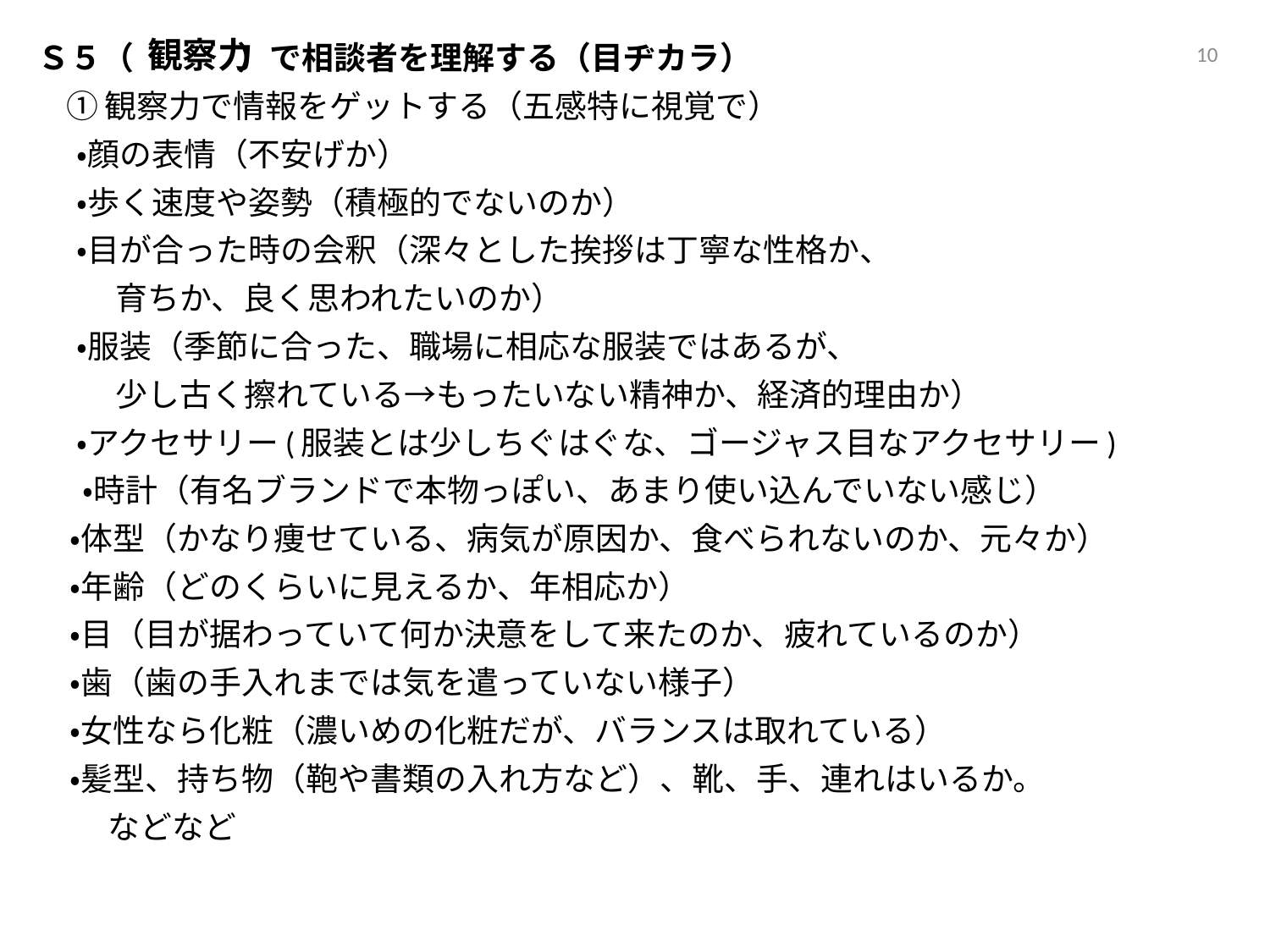

観察力
10
Ｓ５（ 　　　）で相談者を理解する（目ヂカラ）
    ①観察力で情報をゲットする（五感特に視覚で）
　 ・顔の表情（不安げか）
　 ・歩く速度や姿勢（積極的でないのか）
　 ・目が合った時の会釈（深々とした挨拶は丁寧な性格か、
          育ちか、良く思われたいのか）
　 ・服装（季節に合った、職場に相応な服装ではあるが、
          少し古く擦れている→もったいない精神か、経済的理由か）
　 ・アクセサリー(服装とは少しちぐはぐな、ゴージャス目なアクセサリー)
 　・時計（有名ブランドで本物っぽい、あまり使い込んでいない感じ）
　・体型（かなり痩せている、病気が原因か、食べられないのか、元々か）
　・年齢（どのくらいに見えるか、年相応か）
　・目（目が据わっていて何か決意をして来たのか、疲れているのか）
　・歯（歯の手入れまでは気を遣っていない様子）
　・女性なら化粧（濃いめの化粧だが、バランスは取れている）
　・髪型、持ち物（鞄や書類の入れ方など）、靴、手、連れはいるか。
         などなど